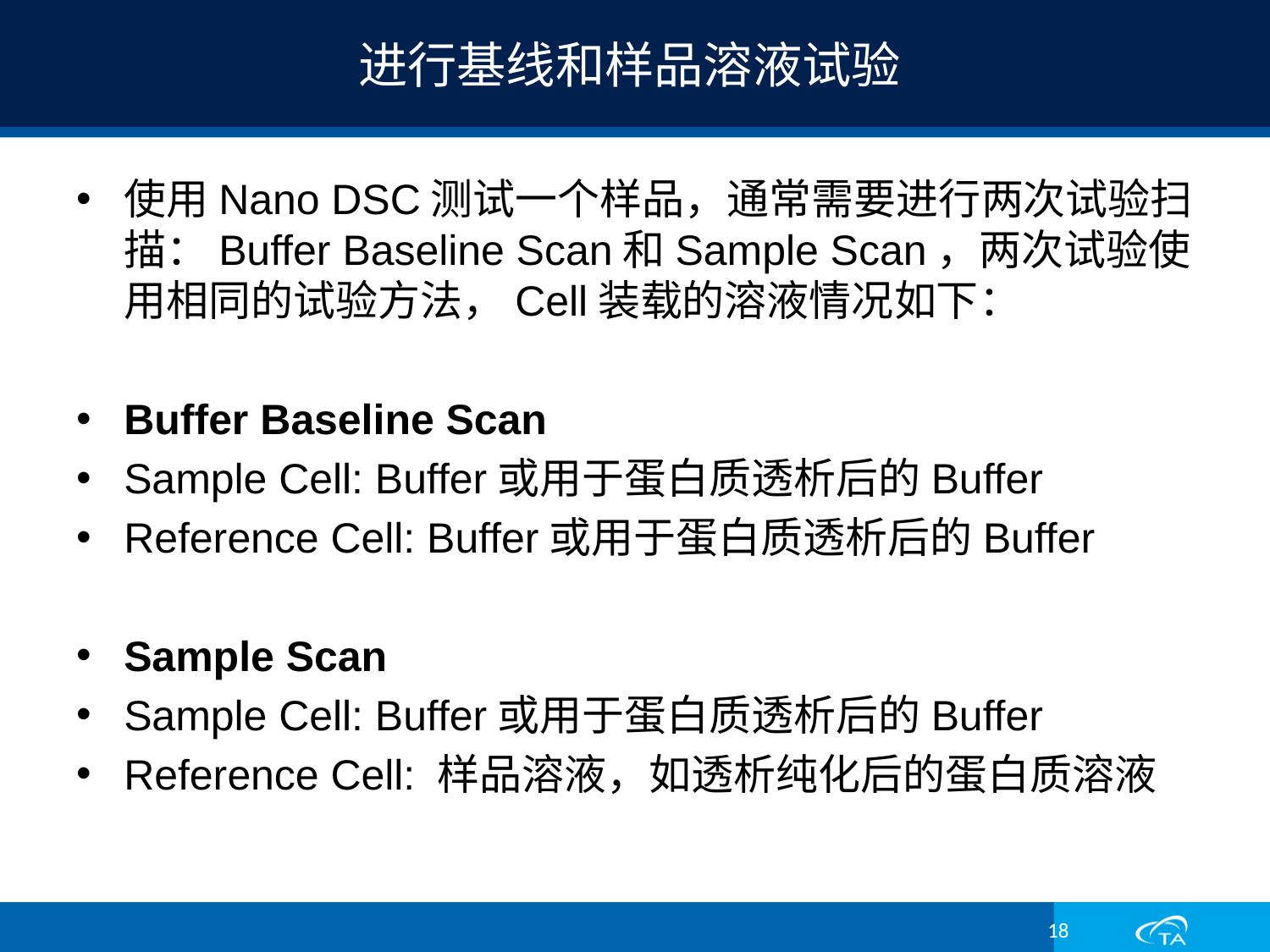

# 进行基线和样品溶液试验
使用Nano DSC测试一个样品，通常需要进行两次试验扫描：Buffer Baseline Scan和Sample Scan，两次试验使用相同的试验方法，Cell装载的溶液情况如下：

Buffer Baseline Scan
Sample Cell: Buffer或用于蛋白质透析后的Buffer
Reference Cell: Buffer或用于蛋白质透析后的Buffer

Sample Scan
Sample Cell: Buffer或用于蛋白质透析后的Buffer
Reference Cell: 样品溶液，如透析纯化后的蛋白质溶液

18